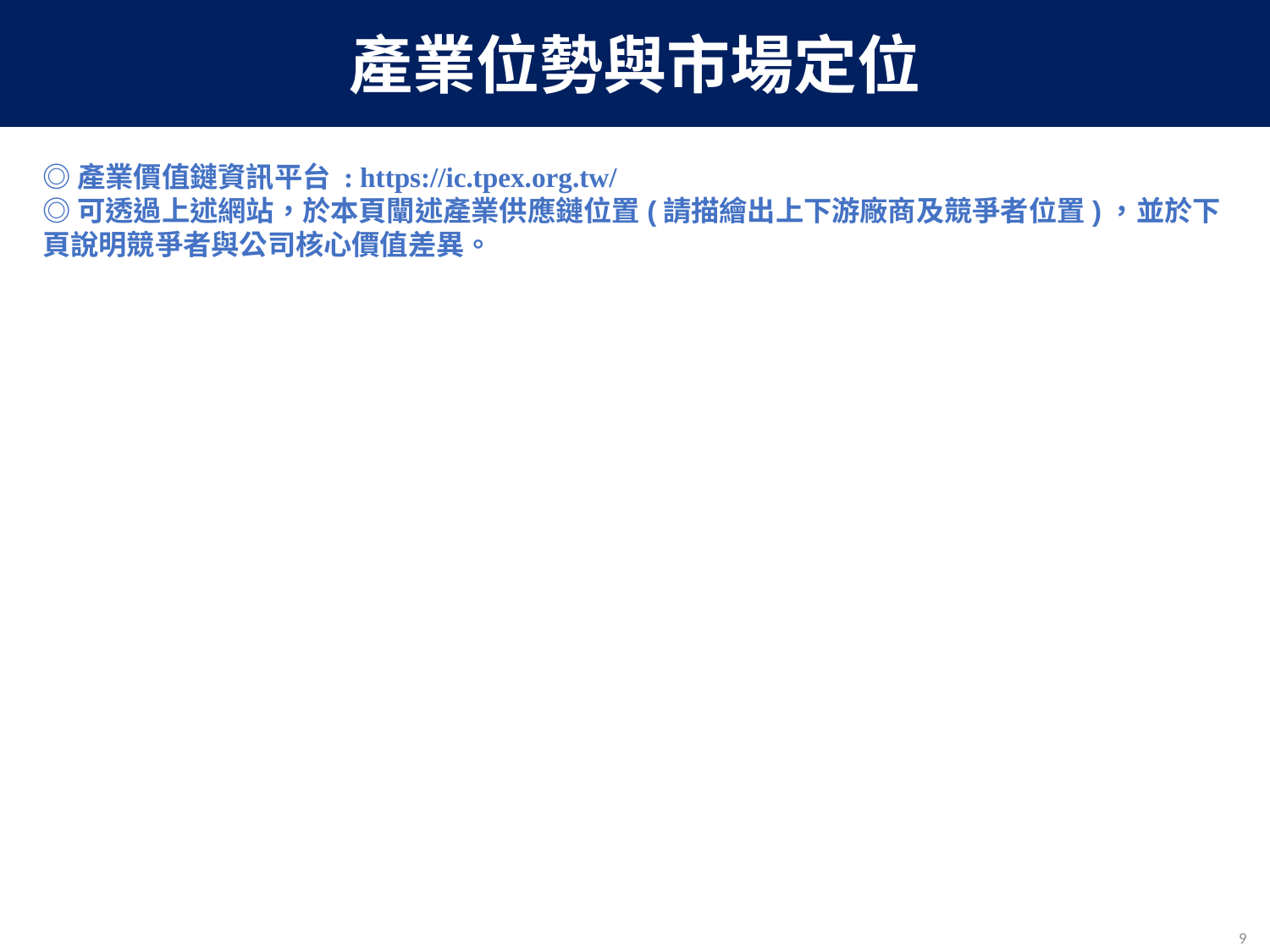

產業位勢與市場定位
◎產業價值鏈資訊平台 : https://ic.tpex.org.tw/
◎可透過上述網站，於本頁闡述產業供應鏈位置(請描繪出上下游廠商及競爭者位置)，並於下頁說明競爭者與公司核心價值差異。
9